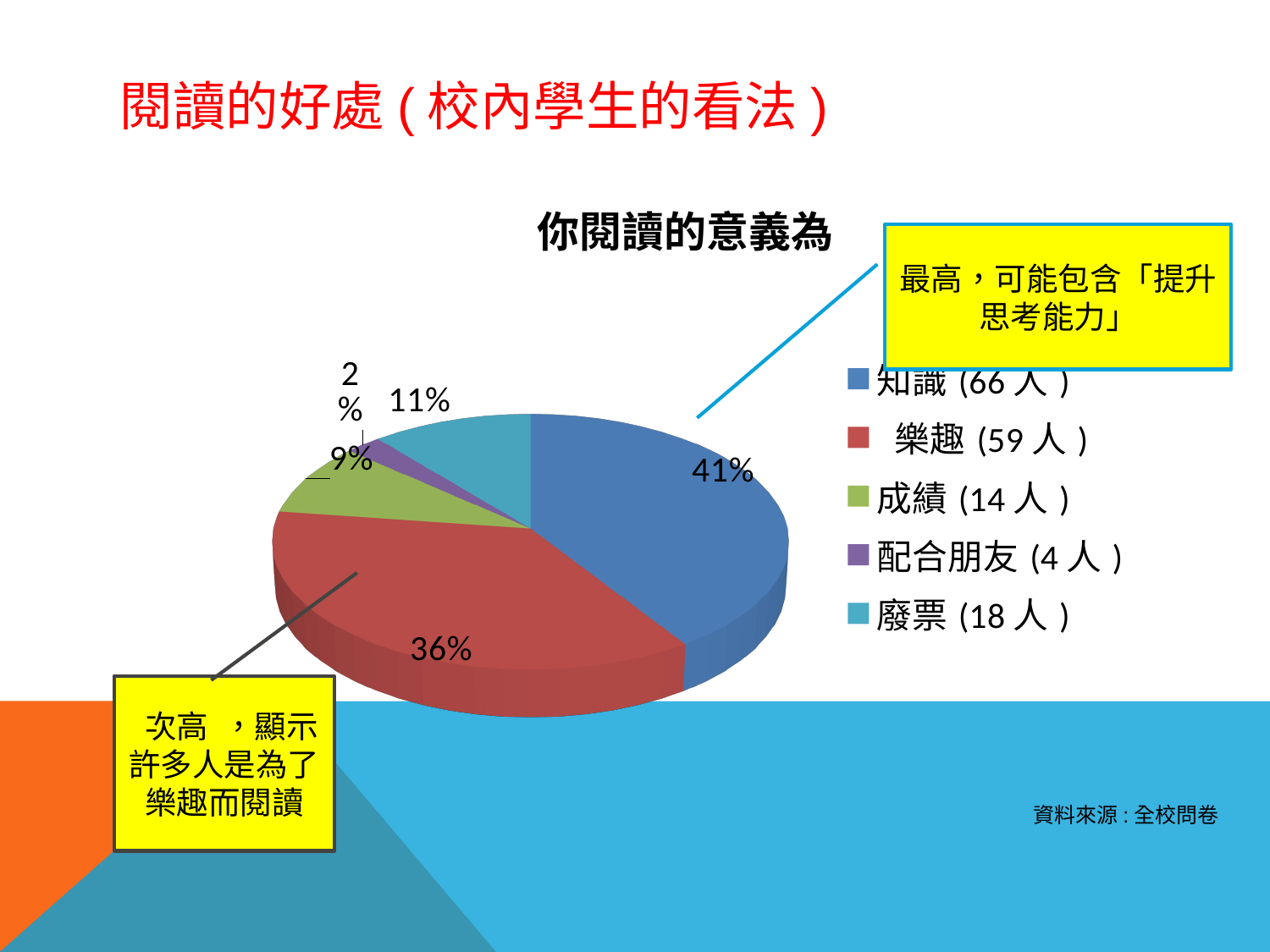

閱讀的好處(校內學生的看法)

[unsupported chart]

最高，可能包含「提升思考能力」
 次高  ，顯示許多人是為了樂趣而閱讀
資料來源:全校問卷